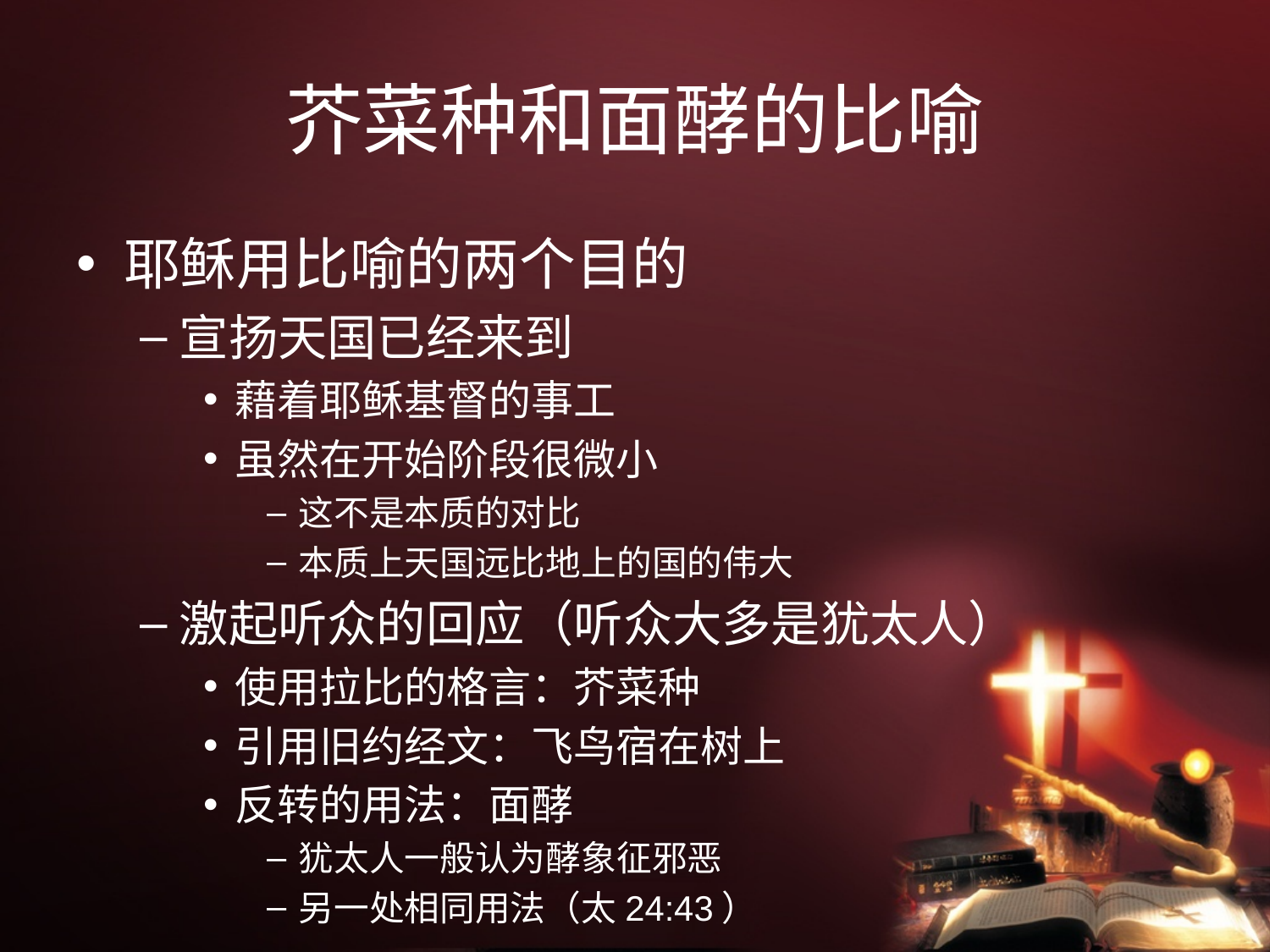

# 芥菜种和面酵的比喻
耶稣用比喻的两个目的
宣扬天国已经来到
藉着耶稣基督的事工
虽然在开始阶段很微小
这不是本质的对比
本质上天国远比地上的国的伟大
激起听众的回应（听众大多是犹太人）
使用拉比的格言：芥菜种
引用旧约经文：飞鸟宿在树上
反转的用法：面酵
犹太人一般认为酵象征邪恶
另一处相同用法（太24:43）